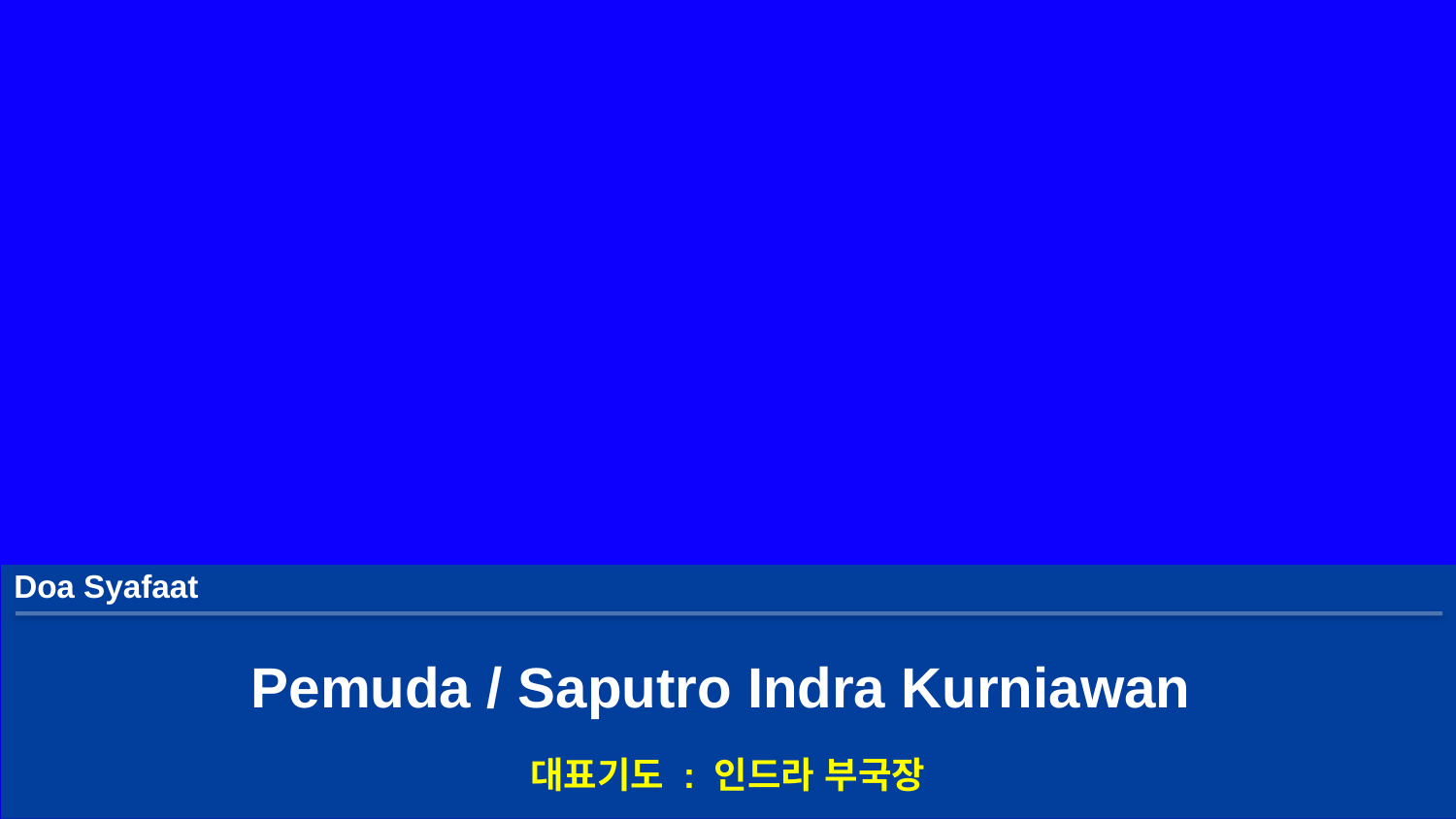

Doa Syafaat
Pemuda / Saputro Indra Kurniawan
대표기도 : 인드라 부국장